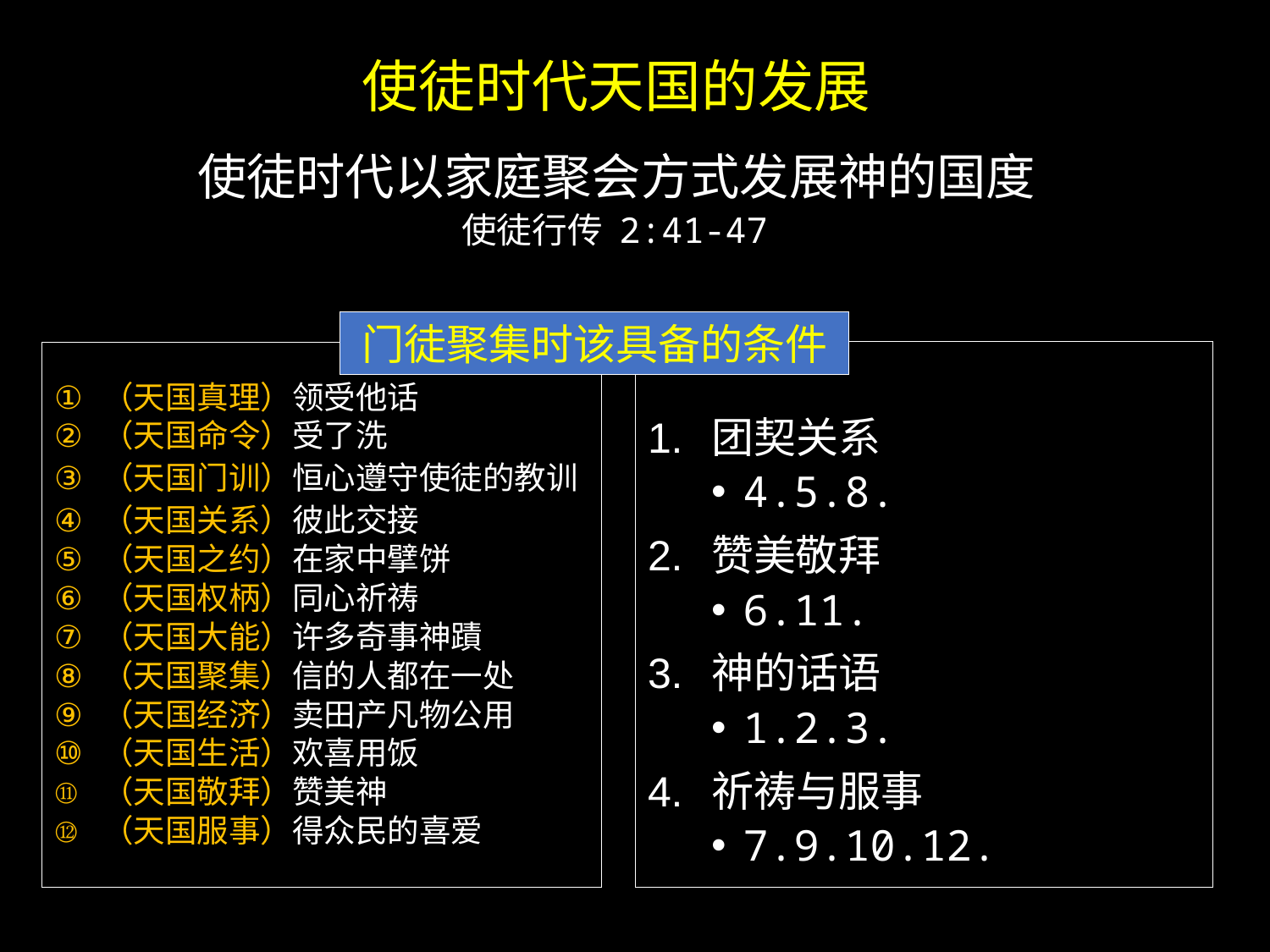

使徒时代天国的发展
使徒时代以家庭聚会方式发展神的国度
# 使徒行传 2:41-47
门徒聚集时该具备的条件

（天国真理）领受他话
（天国命令）受了洗
（天国门训）恒心遵守使徒的教训
（天国关系）彼此交接
（天国之约）在家中擘饼
（天国权柄）同心祈祷
（天国大能）许多奇事神蹟
（天国聚集）信的人都在一处
（天国经济）卖田产凡物公用
（天国生活）欢喜用饭
（天国敬拜）赞美神
（天国服事）得众民的喜爱

团契关系
4.5.8.
赞美敬拜
6.11.
神的话语
1.2.3.
祈祷与服事
7.9.10.12.